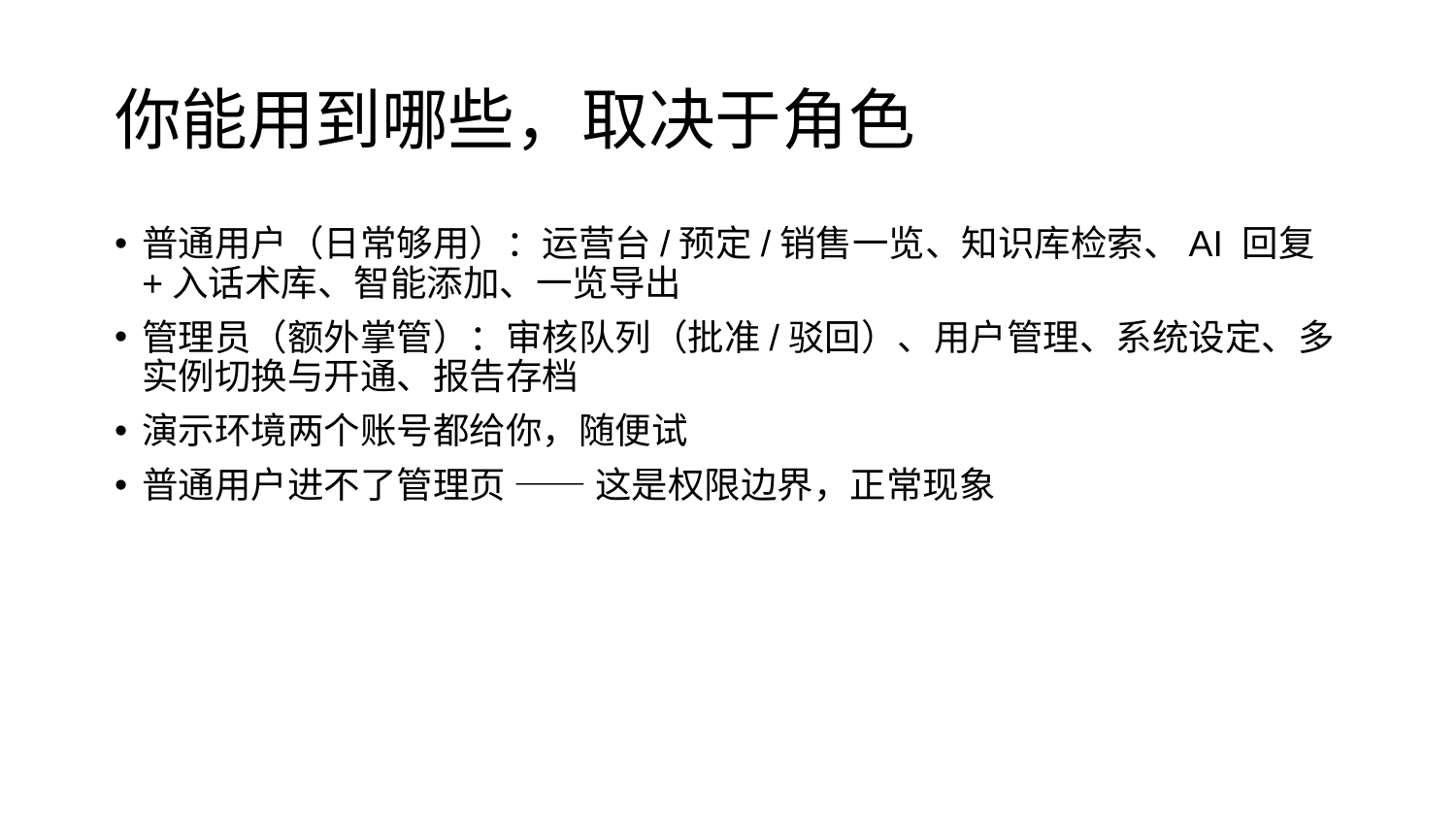

# 你能用到哪些，取决于角色
普通用户（日常够用）：运营台/预定/销售一览、知识库检索、AI 回复+入话术库、智能添加、一览导出
管理员（额外掌管）：审核队列（批准/驳回）、用户管理、系统设定、多实例切换与开通、报告存档
演示环境两个账号都给你，随便试
普通用户进不了管理页 —— 这是权限边界，正常现象